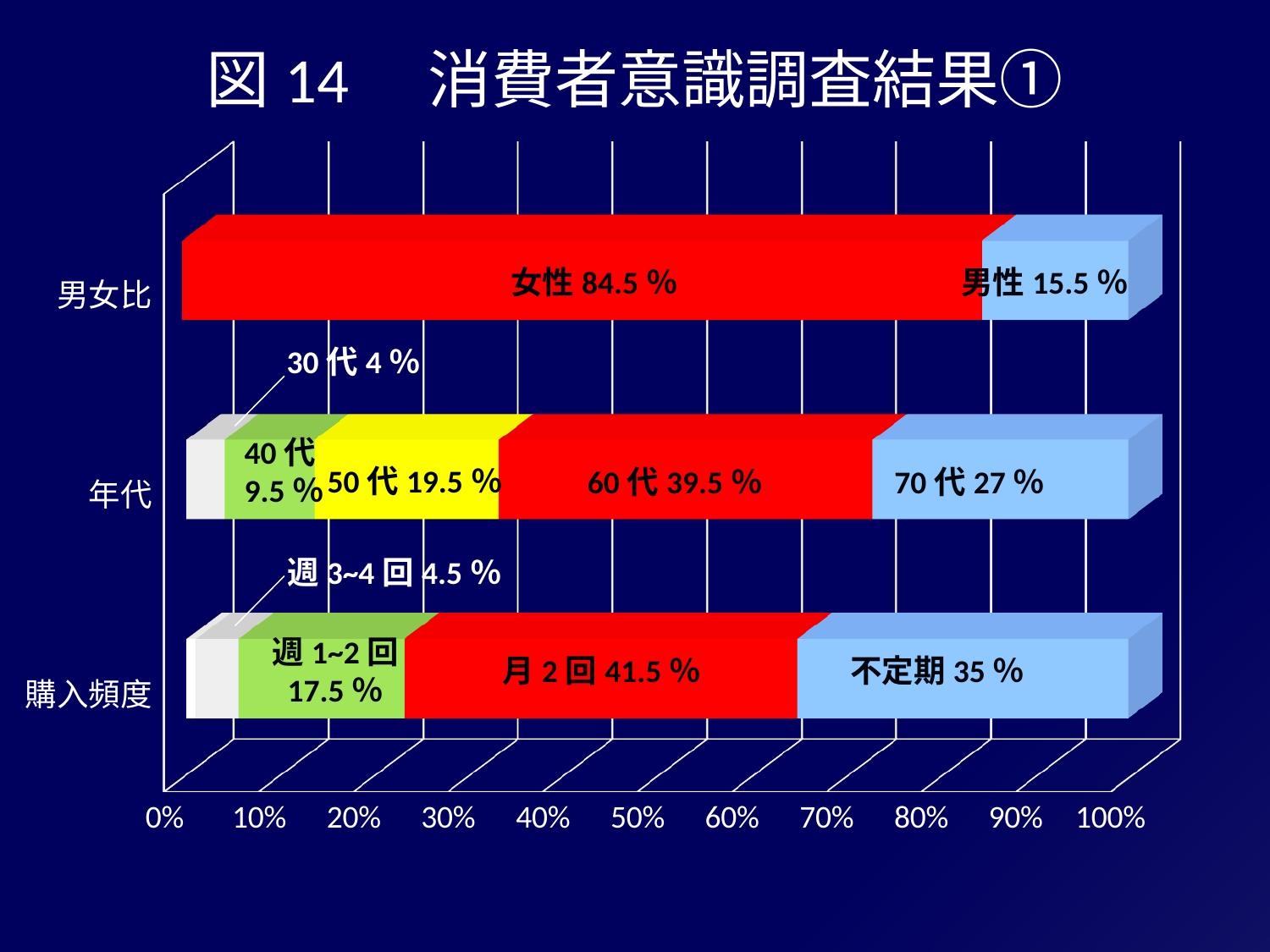

# 図14　消費者意識調査結果①

[unsupported chart]

女性84.5％
男性15.5％
30代4％
40代
9.5％
50代19.5％
60代39.5％
70代27％
週3~4回4.5％
週1~2回
17.5％
月2回41.5％
不定期35％